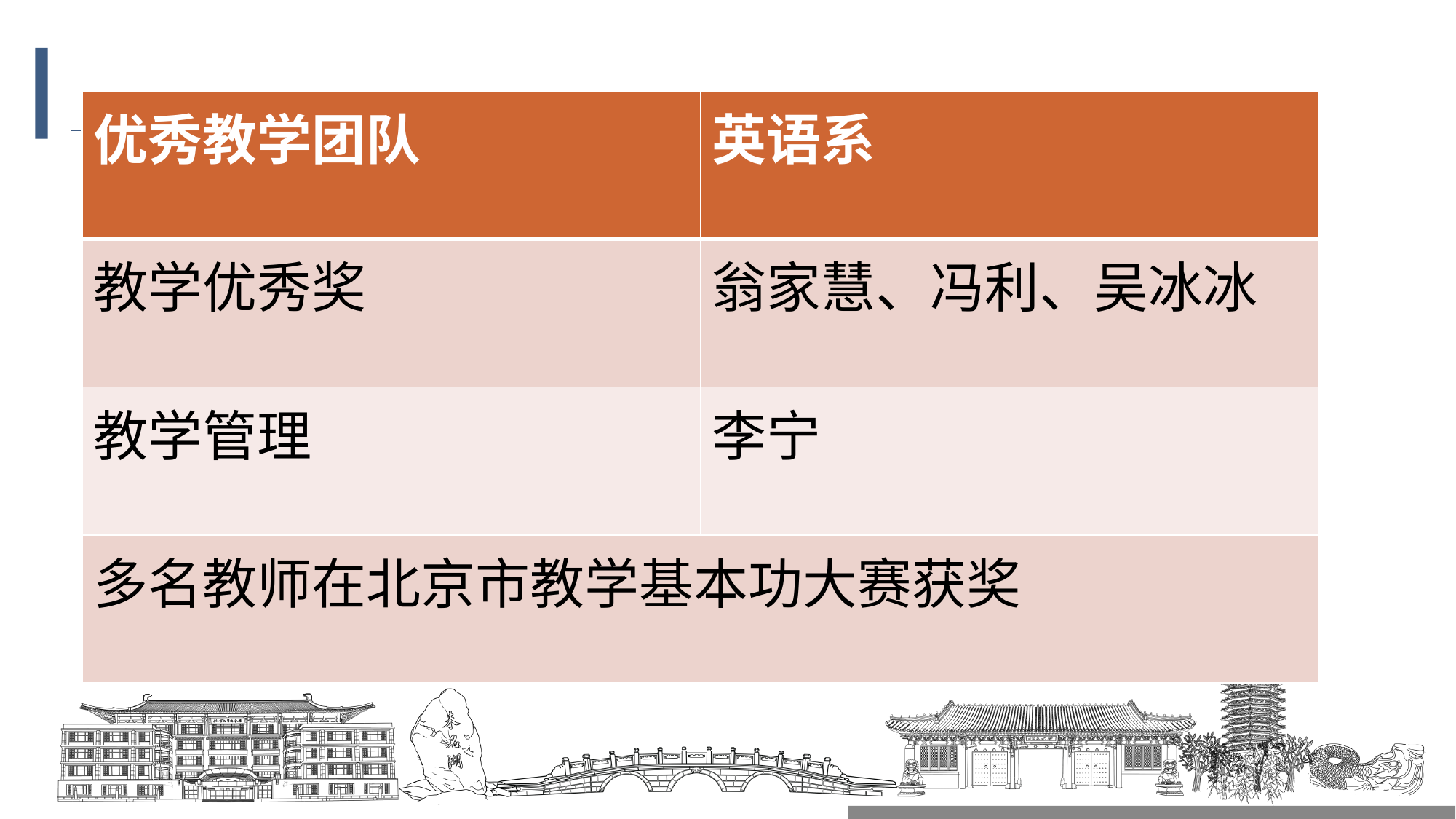

| 优秀教学团队 | 英语系 |
| --- | --- |
| 教学优秀奖 | 翁家慧、冯利、吴冰冰 |
| 教学管理 | 李宁 |
| 多名教师在北京市教学基本功大赛获奖 |  |